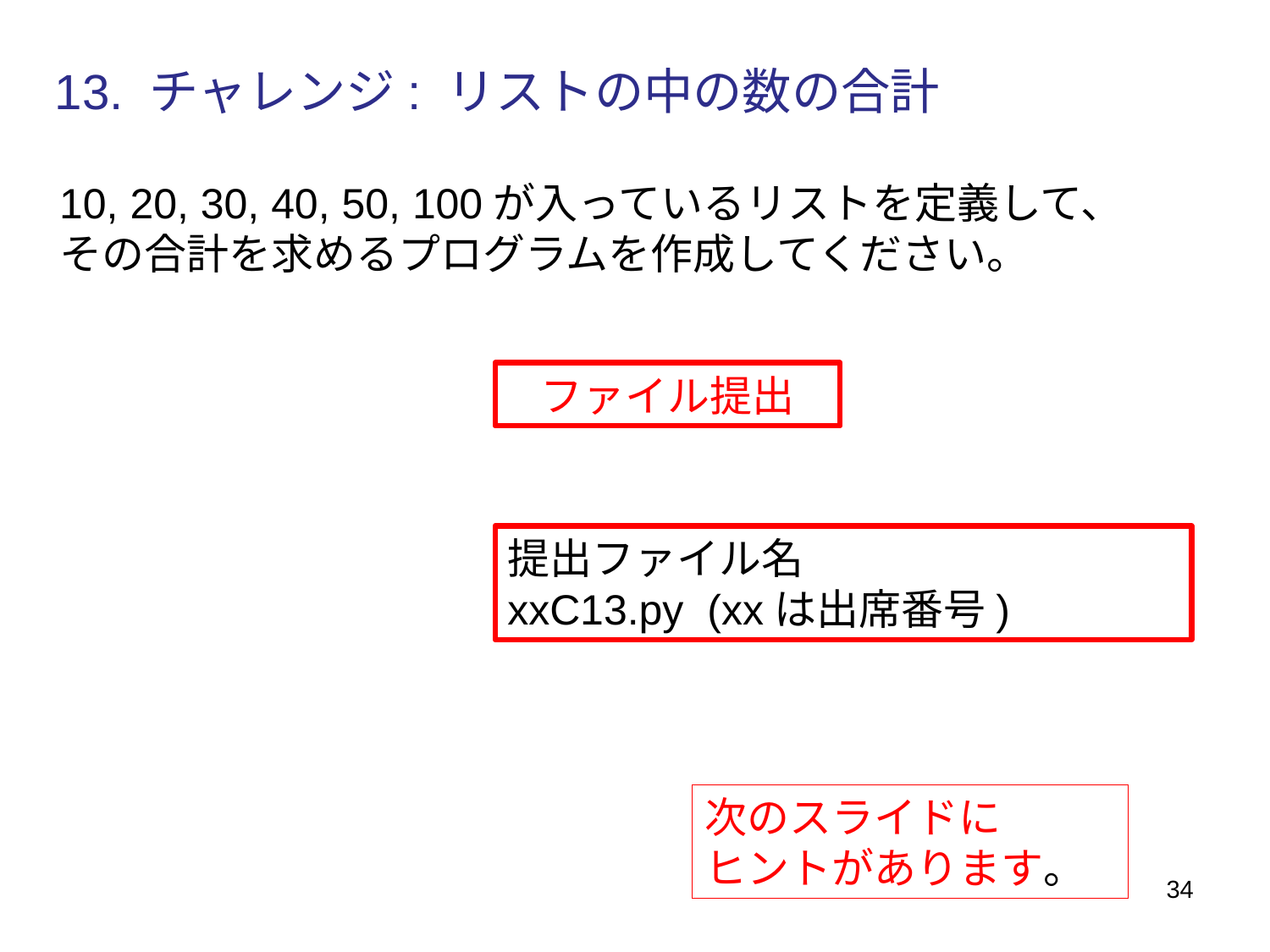

13. チャレンジ: リストの中の数の合計
10, 20, 30, 40, 50, 100が入っているリストを定義して、
その合計を求めるプログラムを作成してください。

ファイル提出
提出ファイル名
xxC13.py  (xxは出席番号)
次のスライドに
ヒントがあります。
34